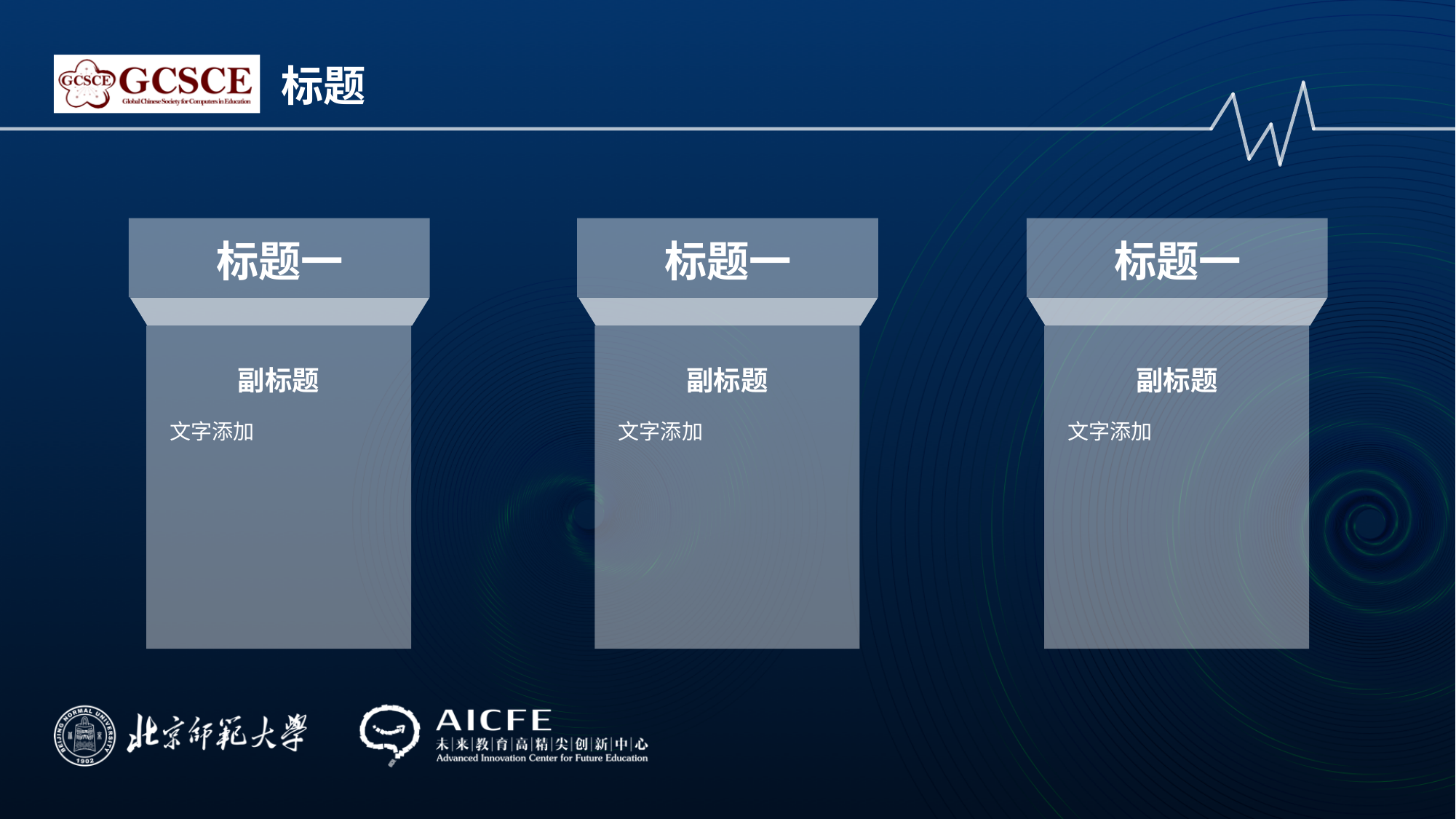

标题

标题一

副标题
文字添加

标题一

副标题
文字添加

标题一

副标题
文字添加